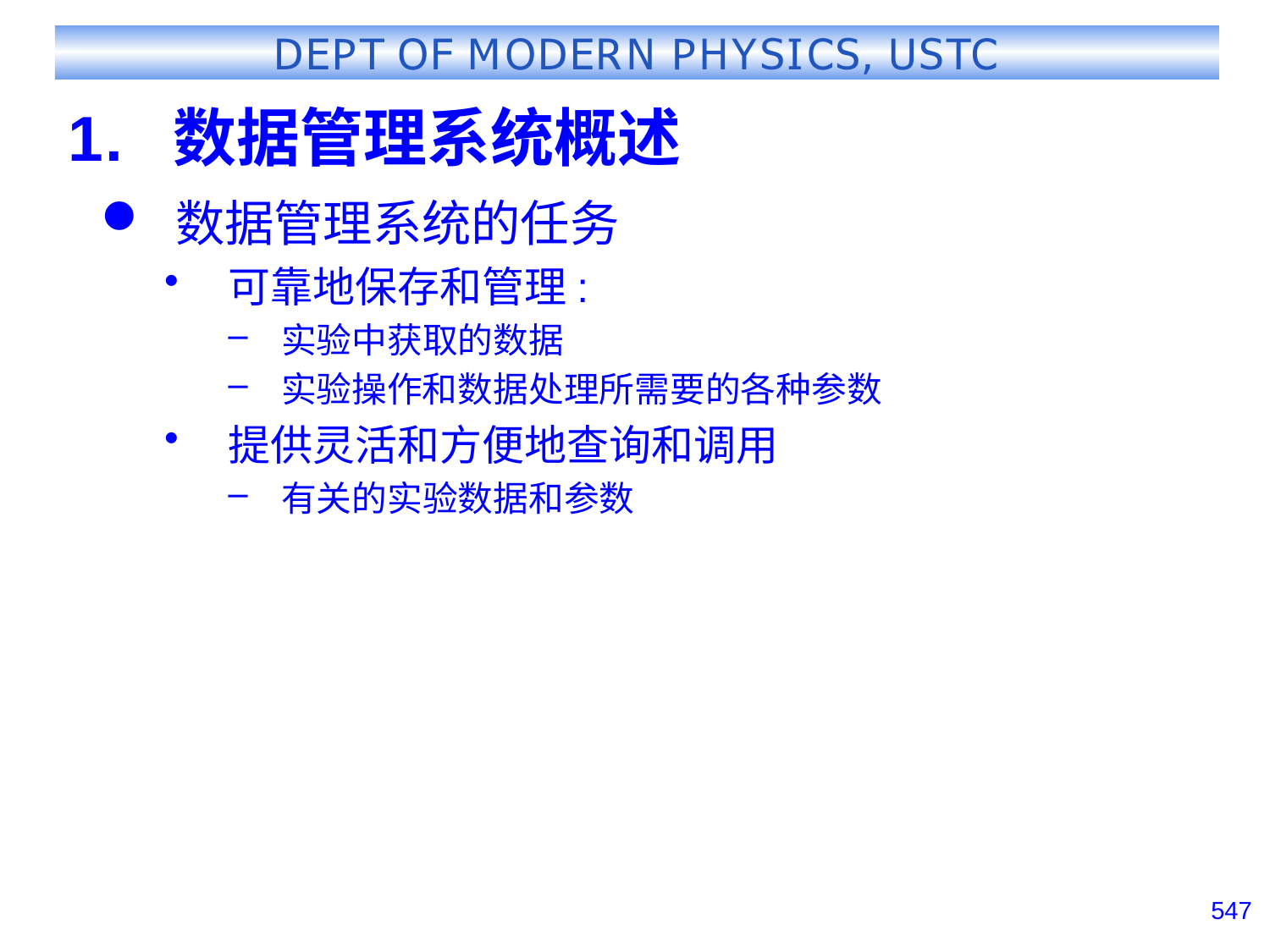

# 数据管理系统概述
数据管理系统的任务
可靠地保存和管理:
实验中获取的数据
实验操作和数据处理所需要的各种参数
提供灵活和方便地查询和调用
有关的实验数据和参数